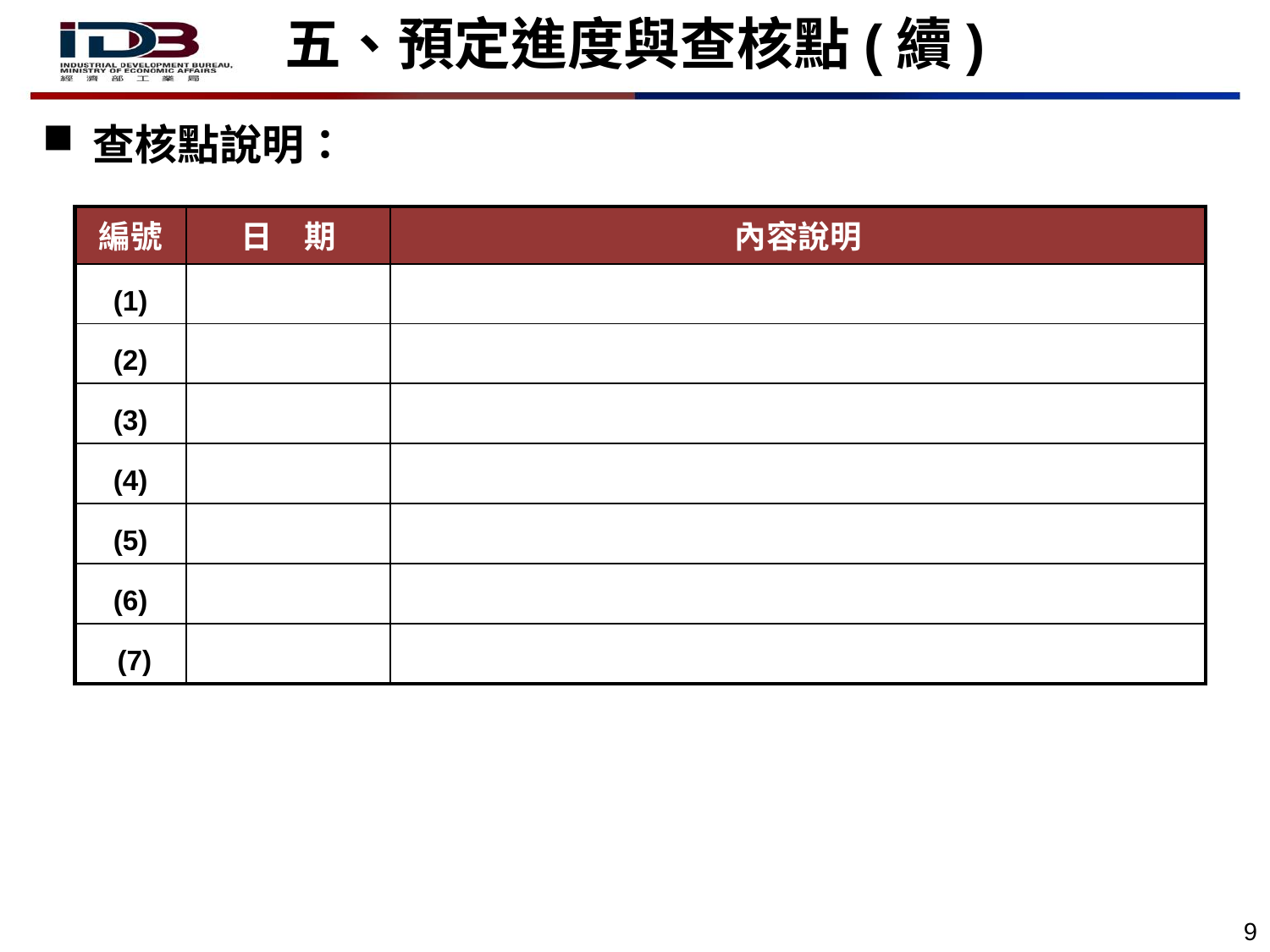

五、預定進度與查核點(續)
查核點說明：
| 編號 | 日　期 | 內容說明 |
| --- | --- | --- |
| (1) |  |  |
| (2) |  |  |
| (3) |  |  |
| (4) |  |  |
| (5) |  |  |
| (6) |  |  |
| (7) |  |  |